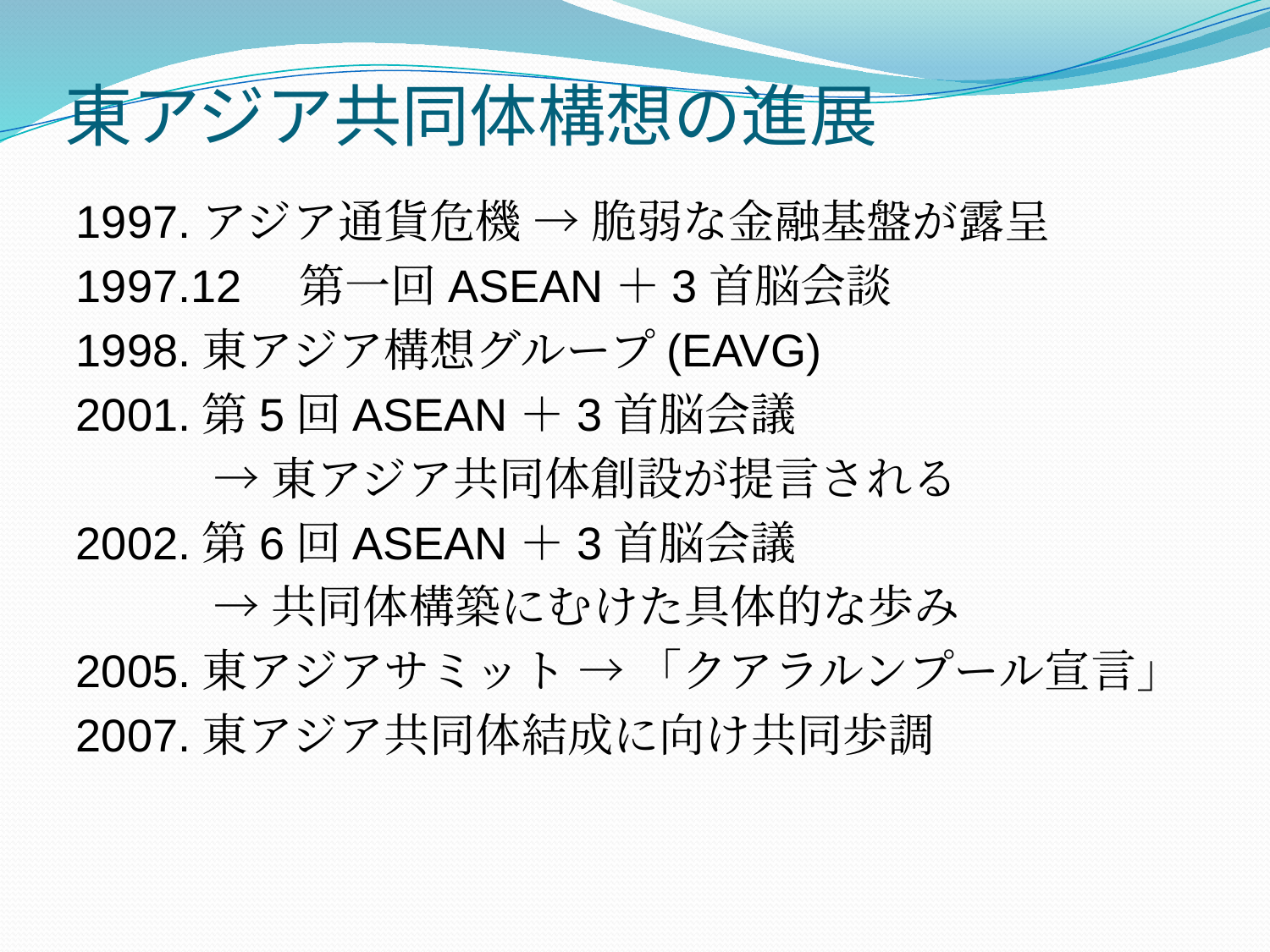

# 東アジア共同体構想の進展
1997.アジア通貨危機 → 脆弱な金融基盤が露呈
1997.12　第一回ASEAN＋3首脳会談
1998.東アジア構想グループ(EAVG)
2001.第5回ASEAN＋3首脳会議
　　　→ 東アジア共同体創設が提言される
2002.第6回ASEAN＋3首脳会議
　　　→ 共同体構築にむけた具体的な歩み
2005.東アジアサミット → 「クアラルンプール宣言」
2007.東アジア共同体結成に向け共同歩調